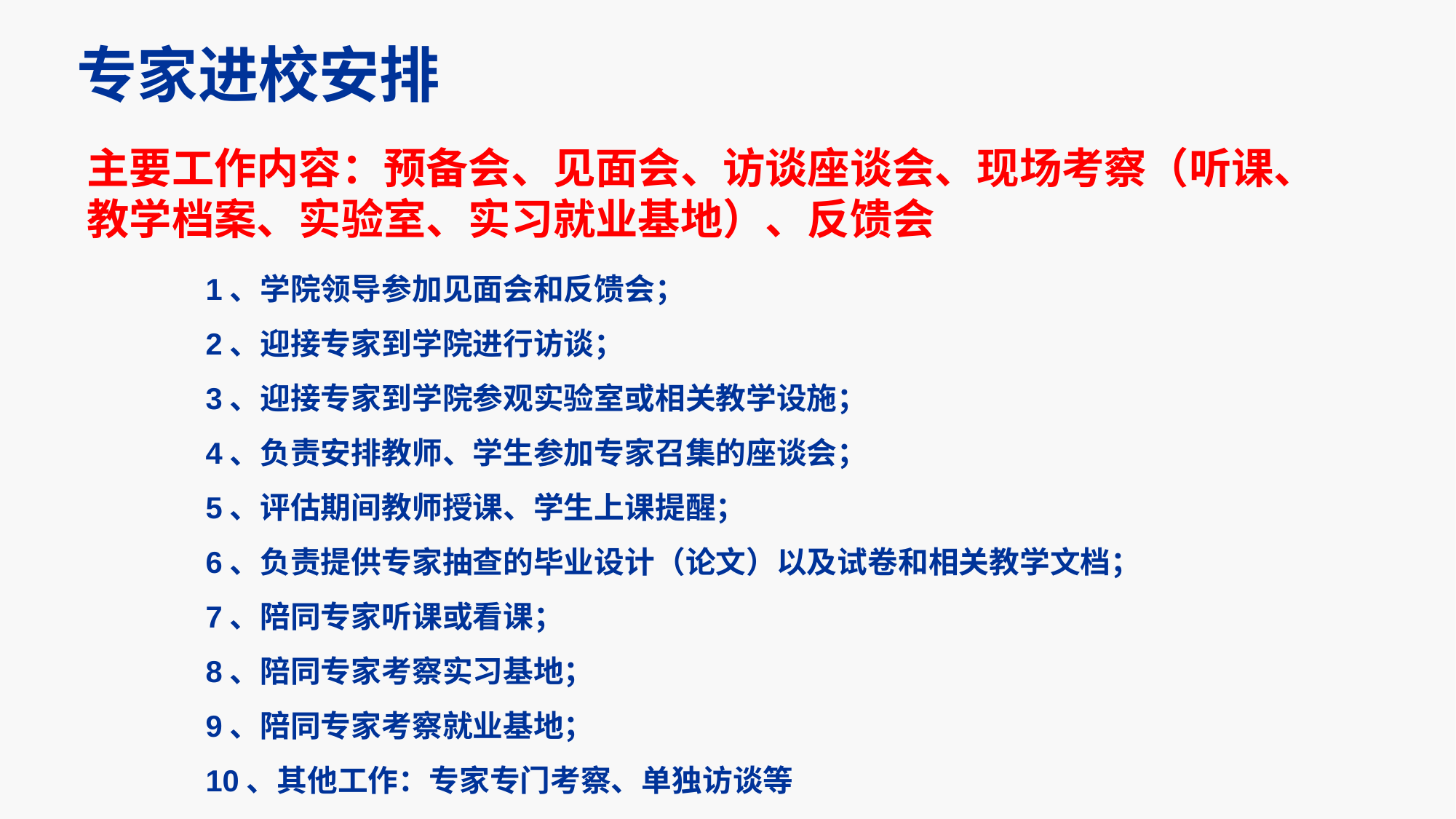

专家进校安排
# 主要工作内容：预备会、见面会、访谈座谈会、现场考察（听课、教学档案、实验室、实习就业基地）、反馈会
1、学院领导参加见面会和反馈会；
2、迎接专家到学院进行访谈；
3、迎接专家到学院参观实验室或相关教学设施；
4、负责安排教师、学生参加专家召集的座谈会；
5、评估期间教师授课、学生上课提醒；
6、负责提供专家抽查的毕业设计（论文）以及试卷和相关教学文档；
7、陪同专家听课或看课；
8、陪同专家考察实习基地；
9、陪同专家考察就业基地；
10、其他工作：专家专门考察、单独访谈等